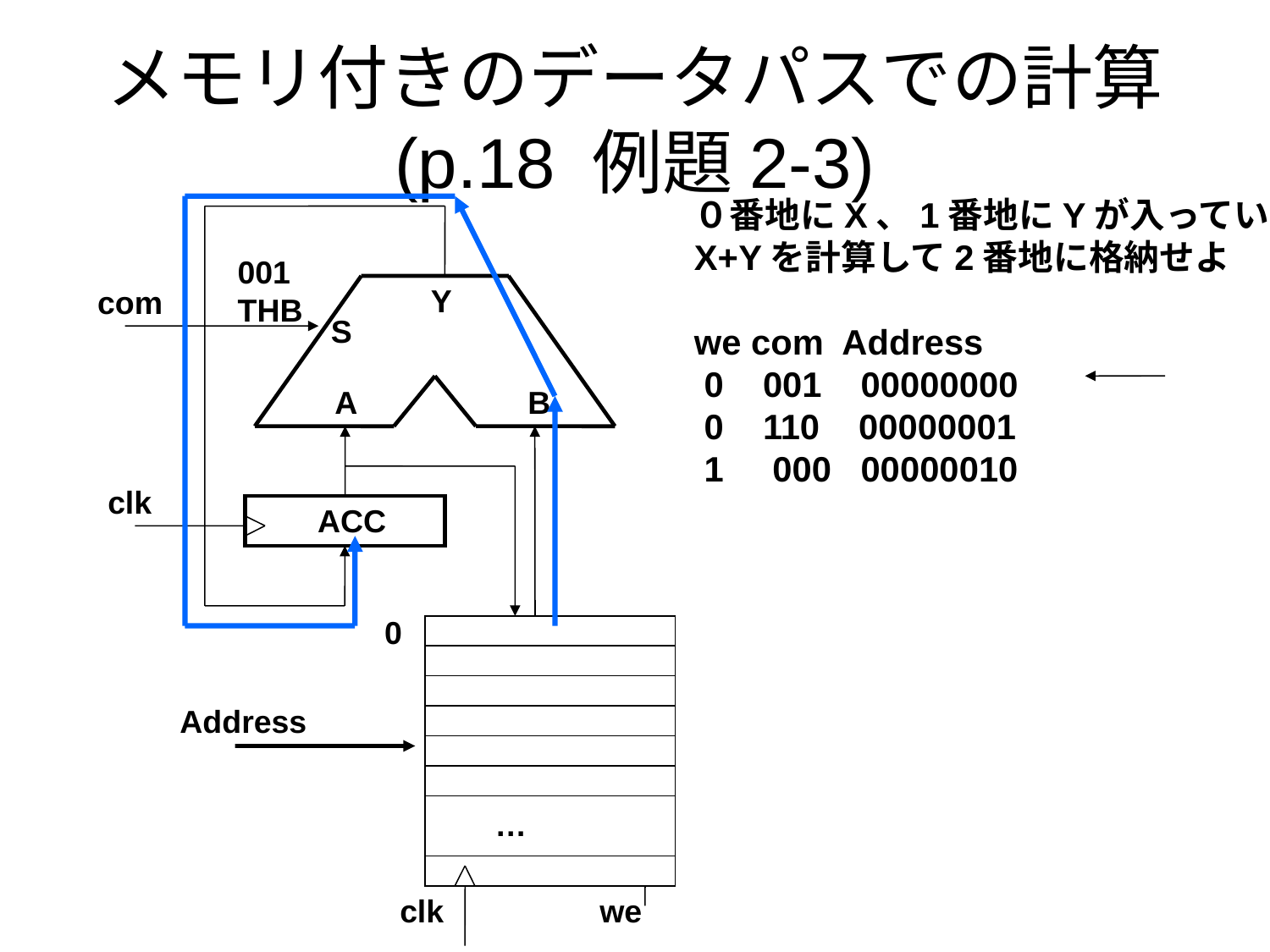

# メモリ付きのデータパスでの計算 (p.18 例題2-3)
０番地にX、1番地にYが入っている
X+Yを計算して2番地に格納せよ

we com  Address
 0    001    00000000
 0    110    00000001
 1     000   00000010

001
THB
Y

S
A
B
com

clk
ACC

0

Address

…

clk
we